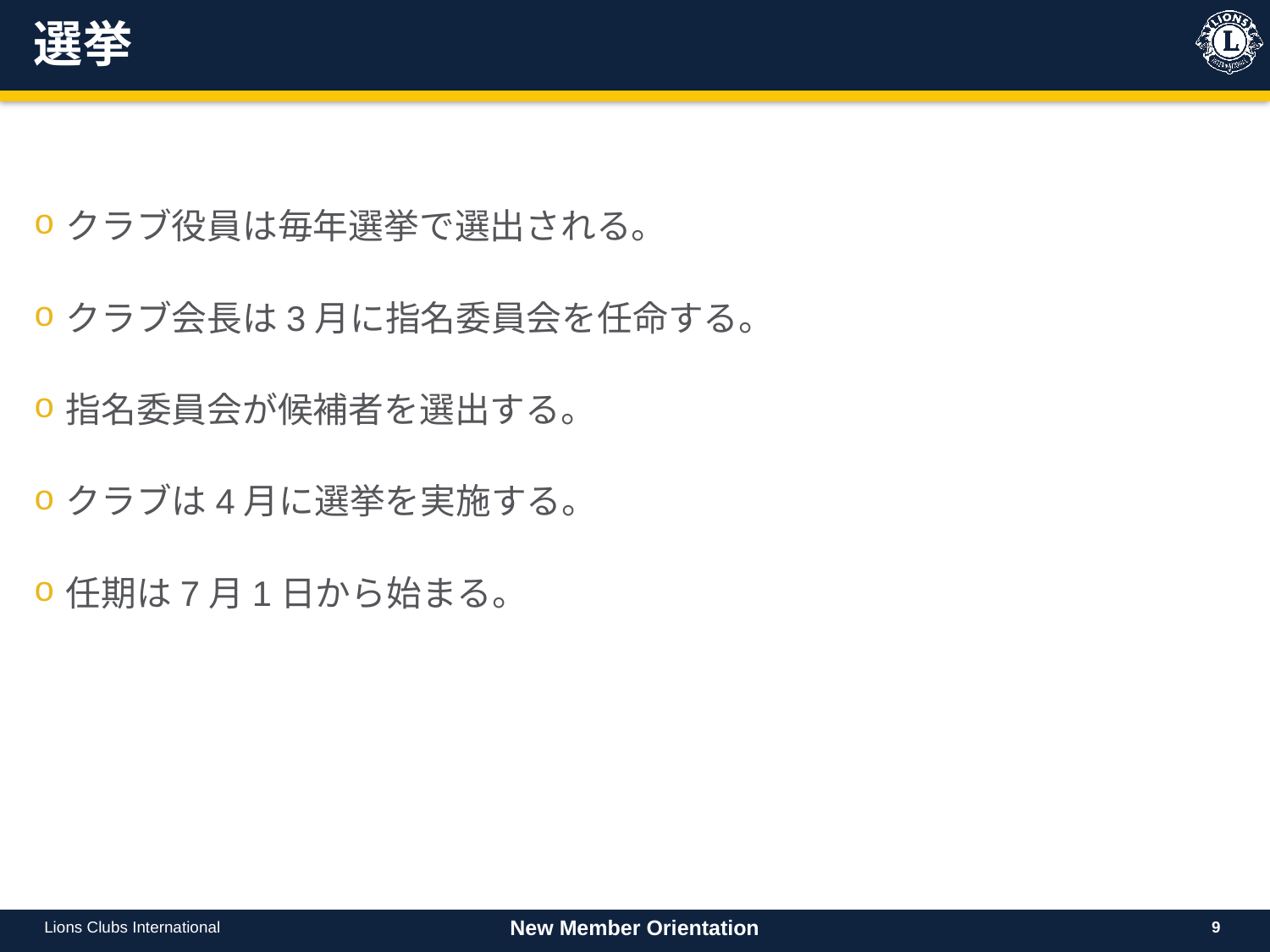

# 選挙
クラブ役員は毎年選挙で選出される。
クラブ会長は3月に指名委員会を任命する。
指名委員会が候補者を選出する。
クラブは4月に選挙を実施する。
任期は7月1日から始まる。